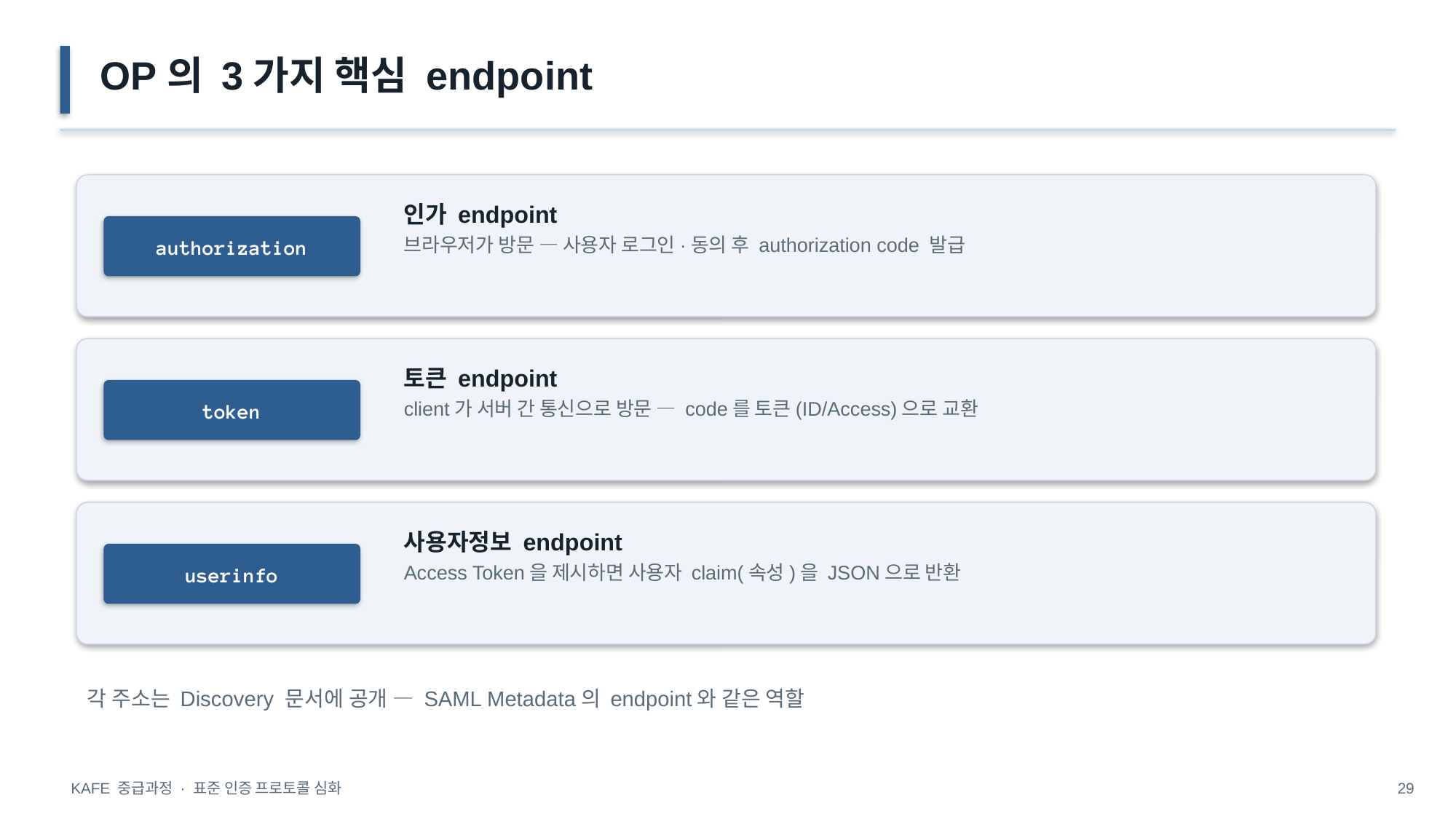

OP의 3가지 핵심 endpoint

인가 endpoint
브라우저가 방문 — 사용자 로그인·동의 후 authorization code 발급
authorization

토큰 endpoint
client가 서버 간 통신으로 방문 — code를 토큰(ID/Access)으로 교환
token

사용자정보 endpoint
Access Token을 제시하면 사용자 claim(속성)을 JSON으로 반환
userinfo
각 주소는 Discovery 문서에 공개 — SAML Metadata의 endpoint와 같은 역할
KAFE 중급과정 · 표준 인증 프로토콜 심화
29